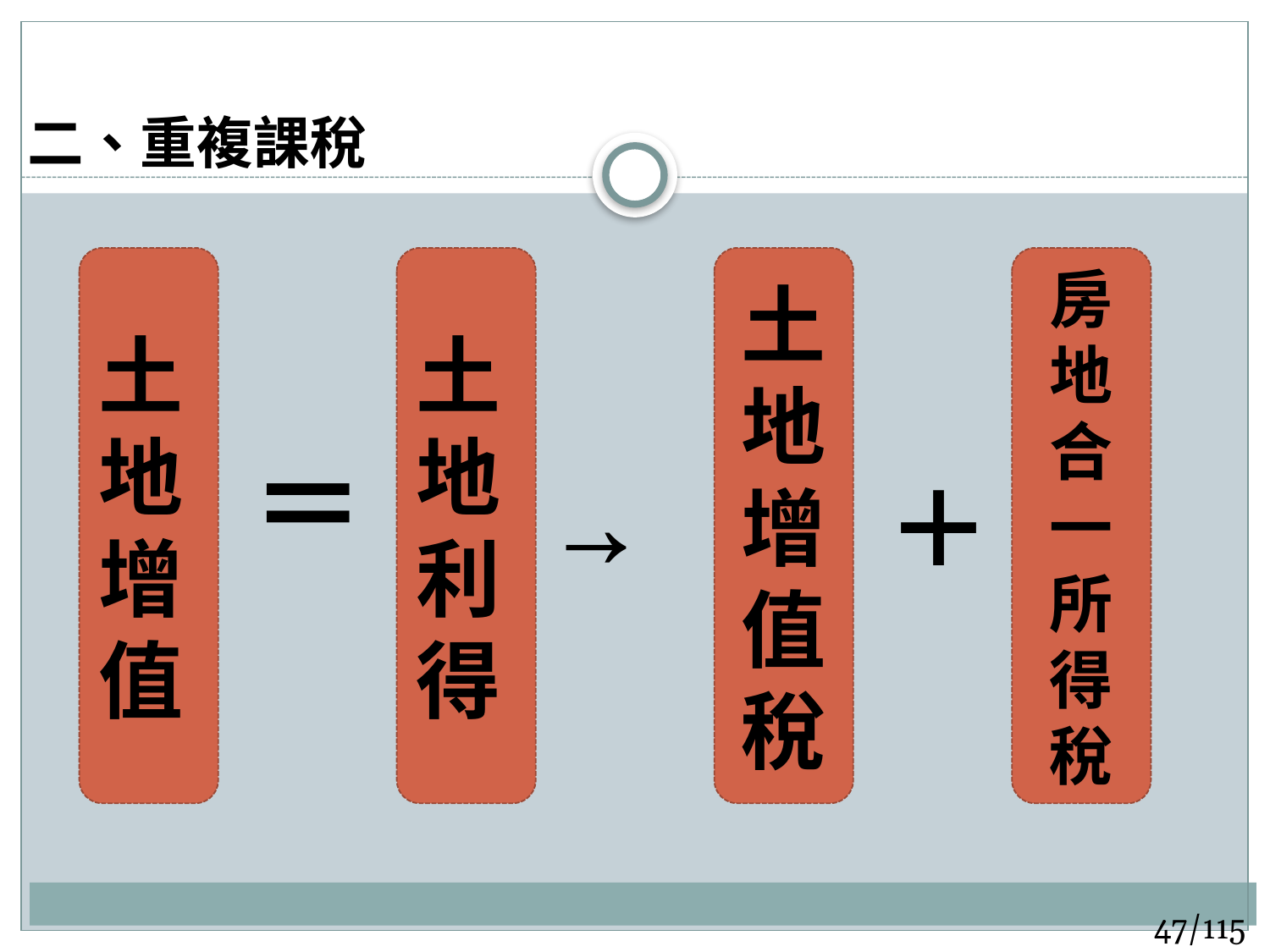

# 二、重複課稅

土
地
增
值
土地利得
土
地
增
值
稅
房
地
合
一
所
得
稅
＝
→
＋